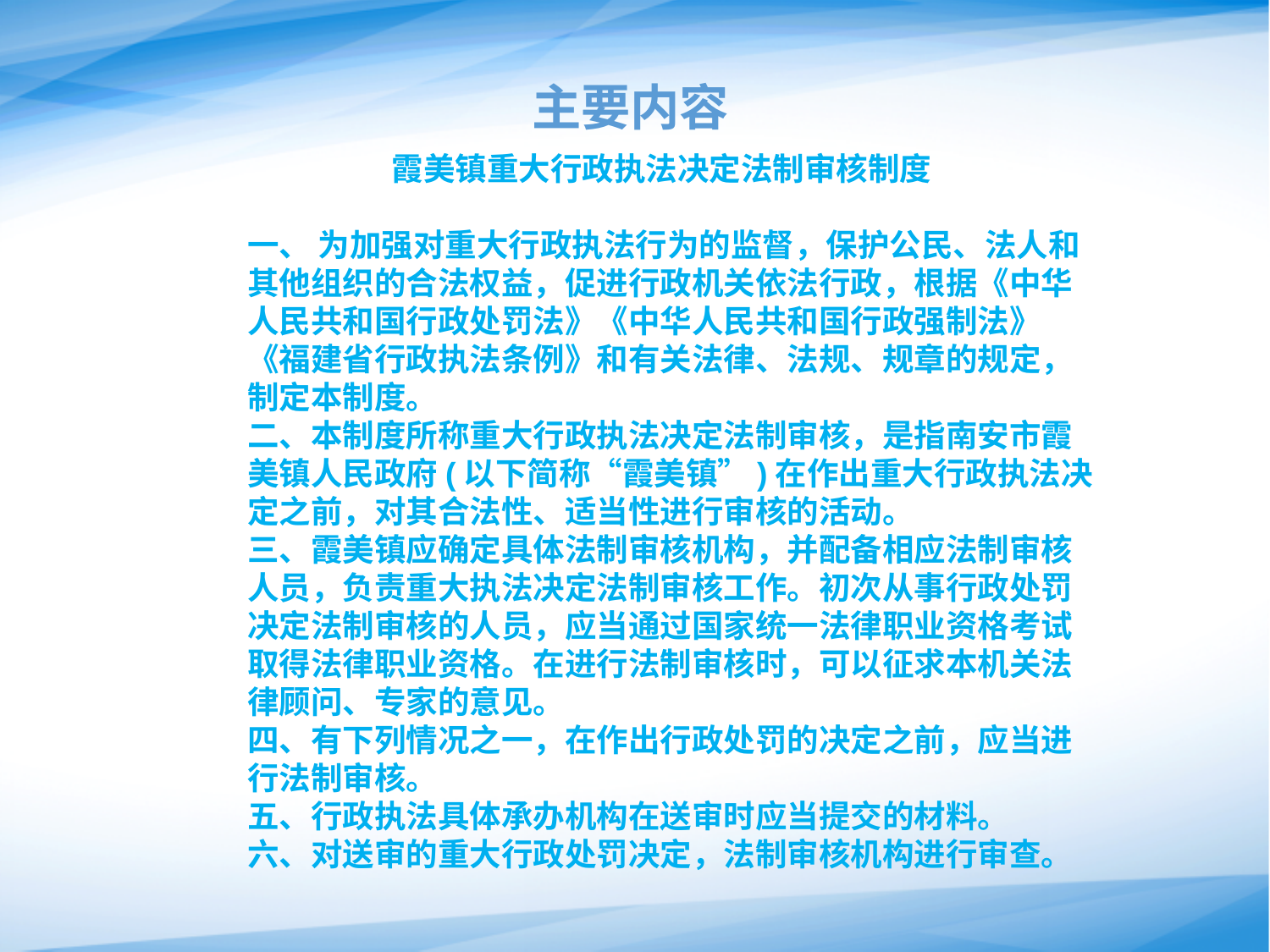

# 主要内容
                   霞美镇重大行政执法决定法制审核制度

一、 为加强对重大行政执法行为的监督，保护公民、法人和其他组织的合法权益，促进行政机关依法行政，根据《中华人民共和国行政处罚法》《中华人民共和国行政强制法》《福建省行政执法条例》和有关法律、法规、规章的规定，制定本制度。
二、本制度所称重大行政执法决定法制审核，是指南安市霞美镇人民政府(以下简称“霞美镇”)在作出重大行政执法决定之前，对其合法性、适当性进行审核的活动。
三、霞美镇应确定具体法制审核机构，并配备相应法制审核人员，负责重大执法决定法制审核工作。初次从事行政处罚决定法制审核的人员，应当通过国家统一法律职业资格考试取得法律职业资格。在进行法制审核时，可以征求本机关法律顾问、专家的意见。
四、有下列情况之一，在作出行政处罚的决定之前，应当进行法制审核。
五、行政执法具体承办机构在送审时应当提交的材料。
六、对送审的重大行政处罚决定，法制审核机构进行审查。